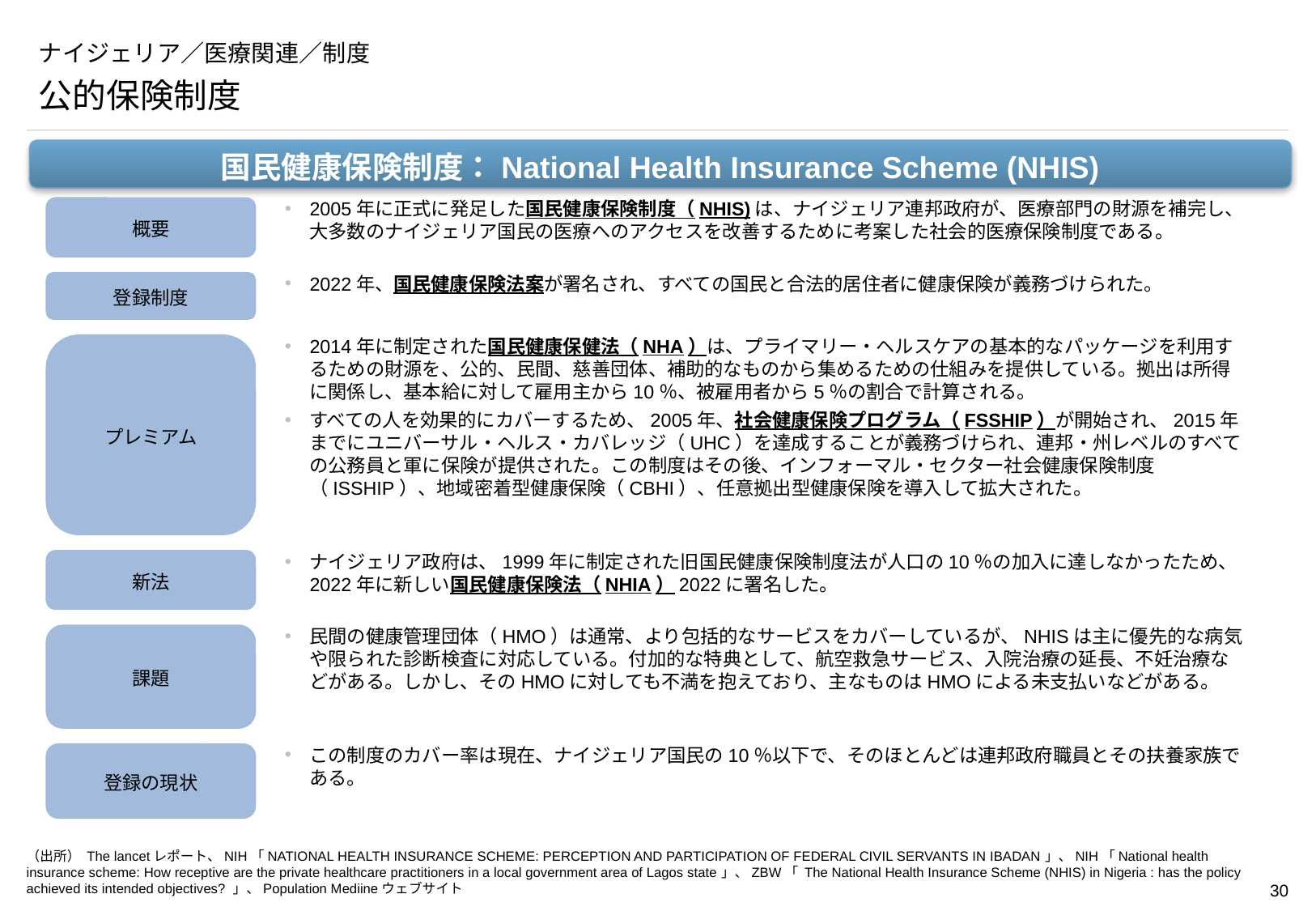

# ナイジェリア／医療関連／制度
公的保険制度
国民健康保険制度：National Health Insurance Scheme (NHIS)
概要
2005年に正式に発足した国民健康保険制度（NHIS)は、ナイジェリア連邦政府が、医療部門の財源を補完し、大多数のナイジェリア国民の医療へのアクセスを改善するために考案した社会的医療保険制度である。
登録制度
2022年、国民健康保険法案が署名され、すべての国民と合法的居住者に健康保険が義務づけられた。
プレミアム
2014年に制定された国民健康保健法（NHA）は、プライマリー・ヘルスケアの基本的なパッケージを利用するための財源を、公的、民間、慈善団体、補助的なものから集めるための仕組みを提供している。拠出は所得に関係し、基本給に対して雇用主から10％、被雇用者から5％の割合で計算される。
すべての人を効果的にカバーするため、2005年、社会健康保険プログラム（FSSHIP）が開始され、2015年までにユニバーサル・ヘルス・カバレッジ（UHC）を達成することが義務づけられ、連邦・州レベルのすべての公務員と軍に保険が提供された。この制度はその後、インフォーマル・セクター社会健康保険制度（ISSHIP）、地域密着型健康保険（CBHI）、任意拠出型健康保険を導入して拡大された。
新法
ナイジェリア政府は、1999年に制定された旧国民健康保険制度法が人口の10％の加入に達しなかったため、2022年に新しい国民健康保険法（NHIA）2022に署名した。
課題
民間の健康管理団体（HMO）は通常、より包括的なサービスをカバーしているが、NHISは主に優先的な病気や限られた診断検査に対応している。付加的な特典として、航空救急サービス、入院治療の延長、不妊治療などがある。しかし、そのHMOに対しても不満を抱えており、主なものはHMOによる未支払いなどがある。
登録の現状
この制度のカバー率は現在、ナイジェリア国民の10％以下で、そのほとんどは連邦政府職員とその扶養家族である。
（出所） The lancetレポート、NIH「NATIONAL HEALTH INSURANCE SCHEME: PERCEPTION AND PARTICIPATION OF FEDERAL CIVIL SERVANTS IN IBADAN」、NIH「National health insurance scheme: How receptive are the private healthcare practitioners in a local government area of Lagos state」、ZBW「 The National Health Insurance Scheme (NHIS) in Nigeria : has the policy achieved its intended objectives? 」、Population Mediineウェブサイト